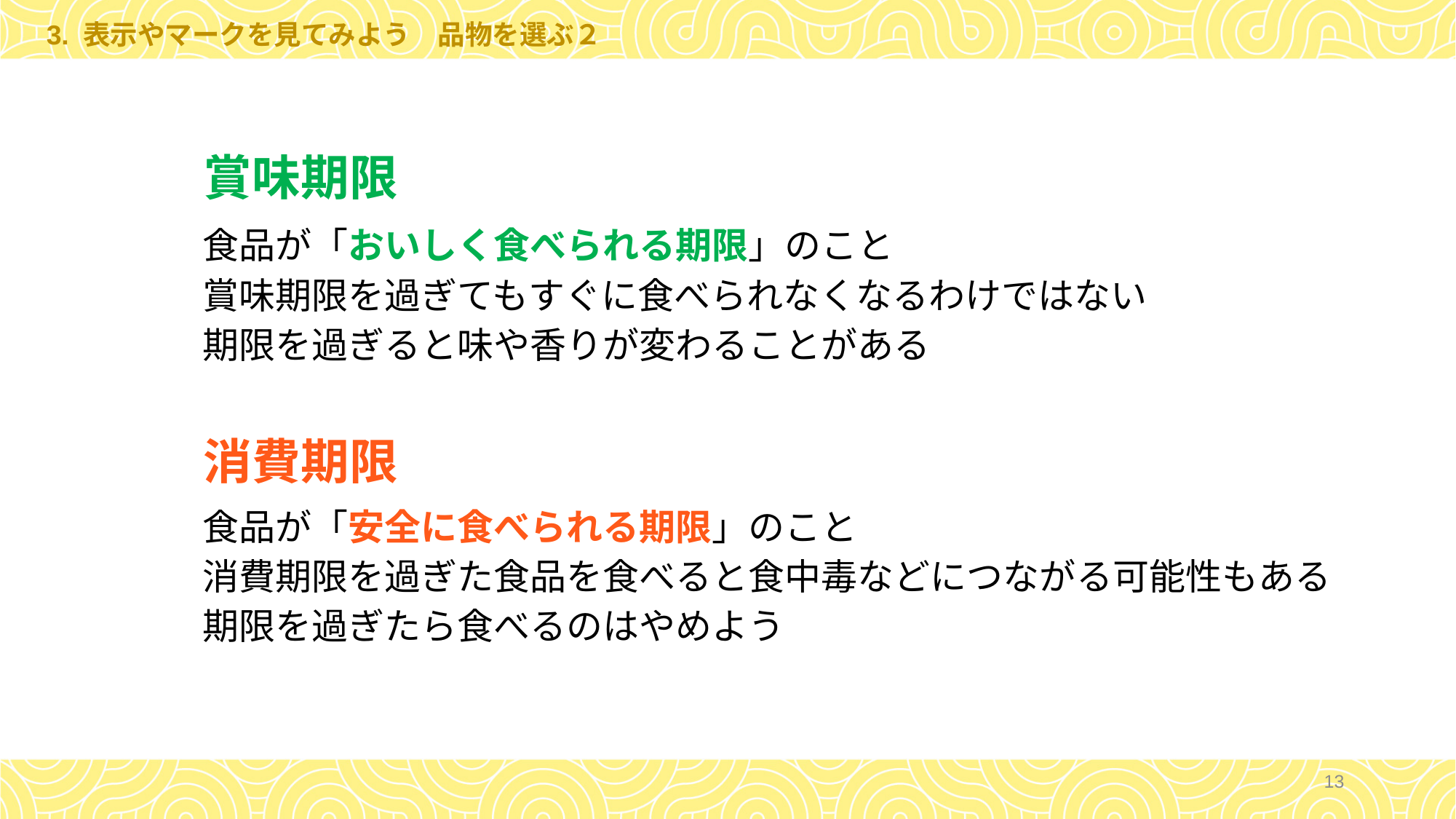

3. 表示やマークを見てみよう　品物を選ぶ２
賞味期限
食品が「おいしく食べられる期限」のこと
賞味期限を過ぎてもすぐに食べられなくなるわけではない
期限を過ぎると味や香りが変わることがある
消費期限
食品が「安全に食べられる期限」のこと
消費期限を過ぎた食品を食べると食中毒などにつながる可能性もある
期限を過ぎたら食べるのはやめよう
13